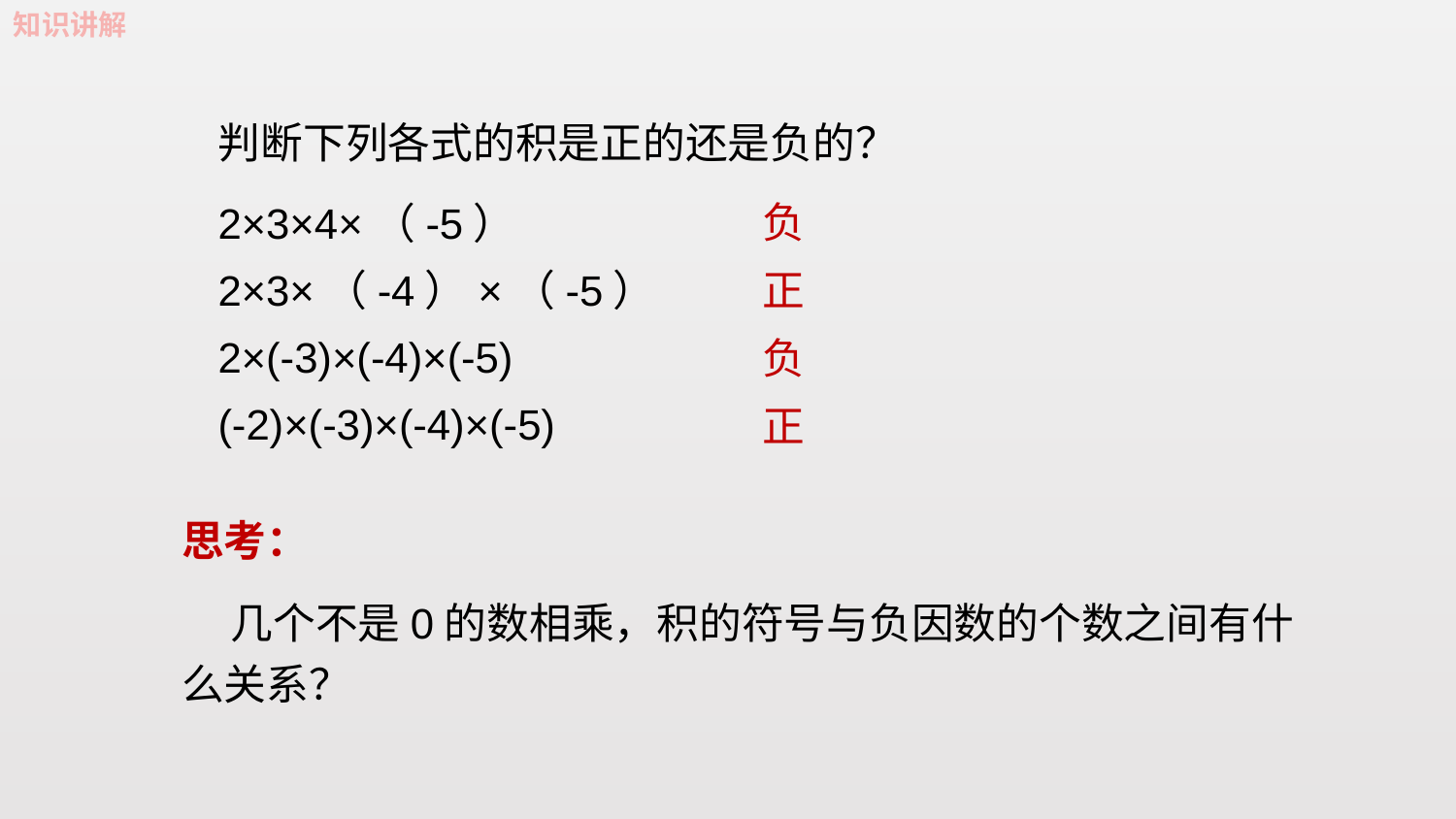

知识讲解
判断下列各式的积是正的还是负的？
负
2×3×4×（-5）
2×3×（-4）×（-5）
2×(-3)×(-4)×(-5)
(-2)×(-3)×(-4)×(-5)
正
负
正
思考：
    几个不是0的数相乘，积的符号与负因数的个数之间有什么关系？